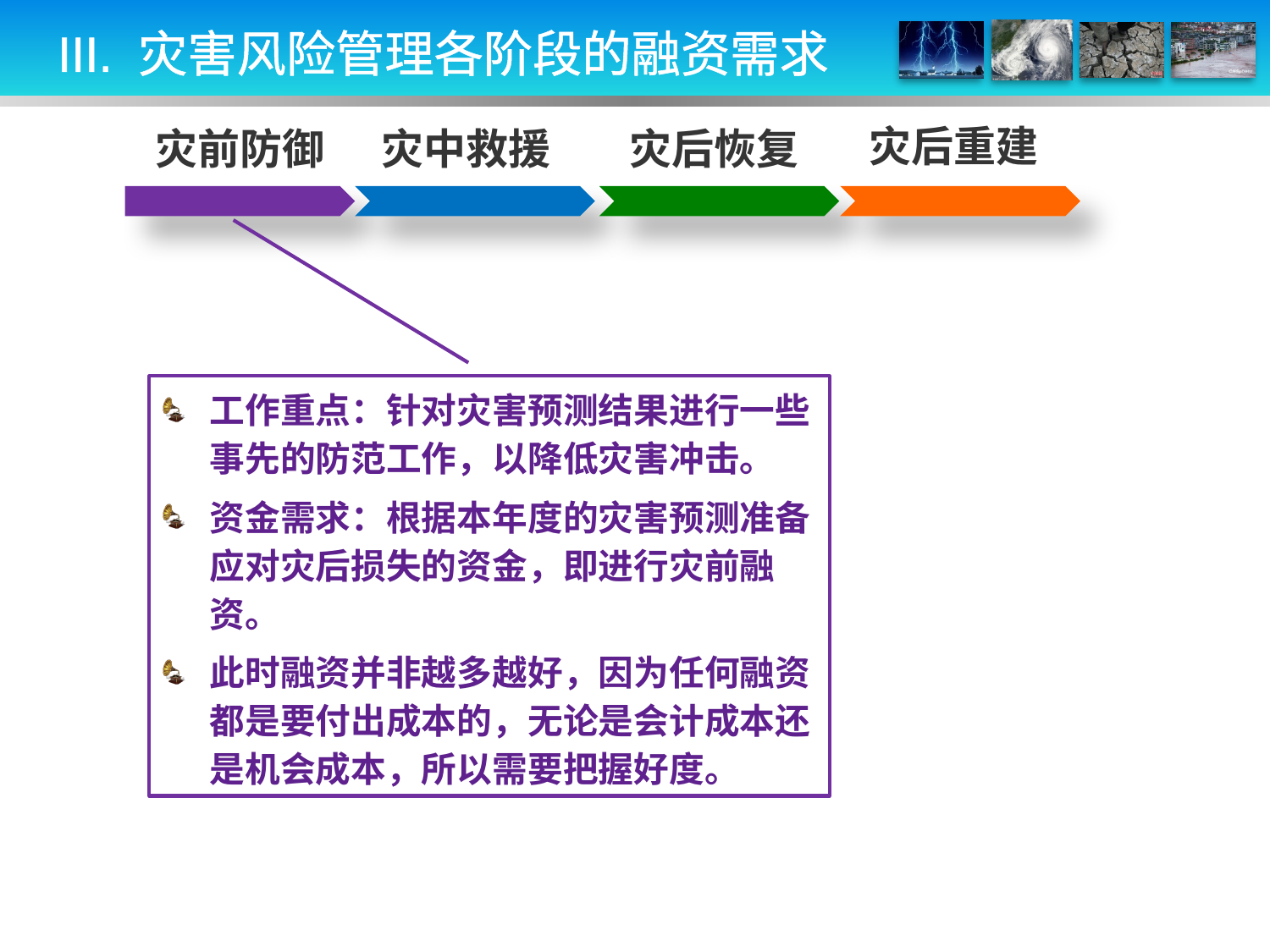

III. 灾害风险管理各阶段的融资需求
灾后重建

灾中救援

灾前防御

灾后恢复

工作重点：针对灾害预测结果进行一些事先的防范工作，以降低灾害冲击。
资金需求：根据本年度的灾害预测准备应对灾后损失的资金，即进行灾前融资。
此时融资并非越多越好，因为任何融资都是要付出成本的，无论是会计成本还是机会成本，所以需要把握好度。